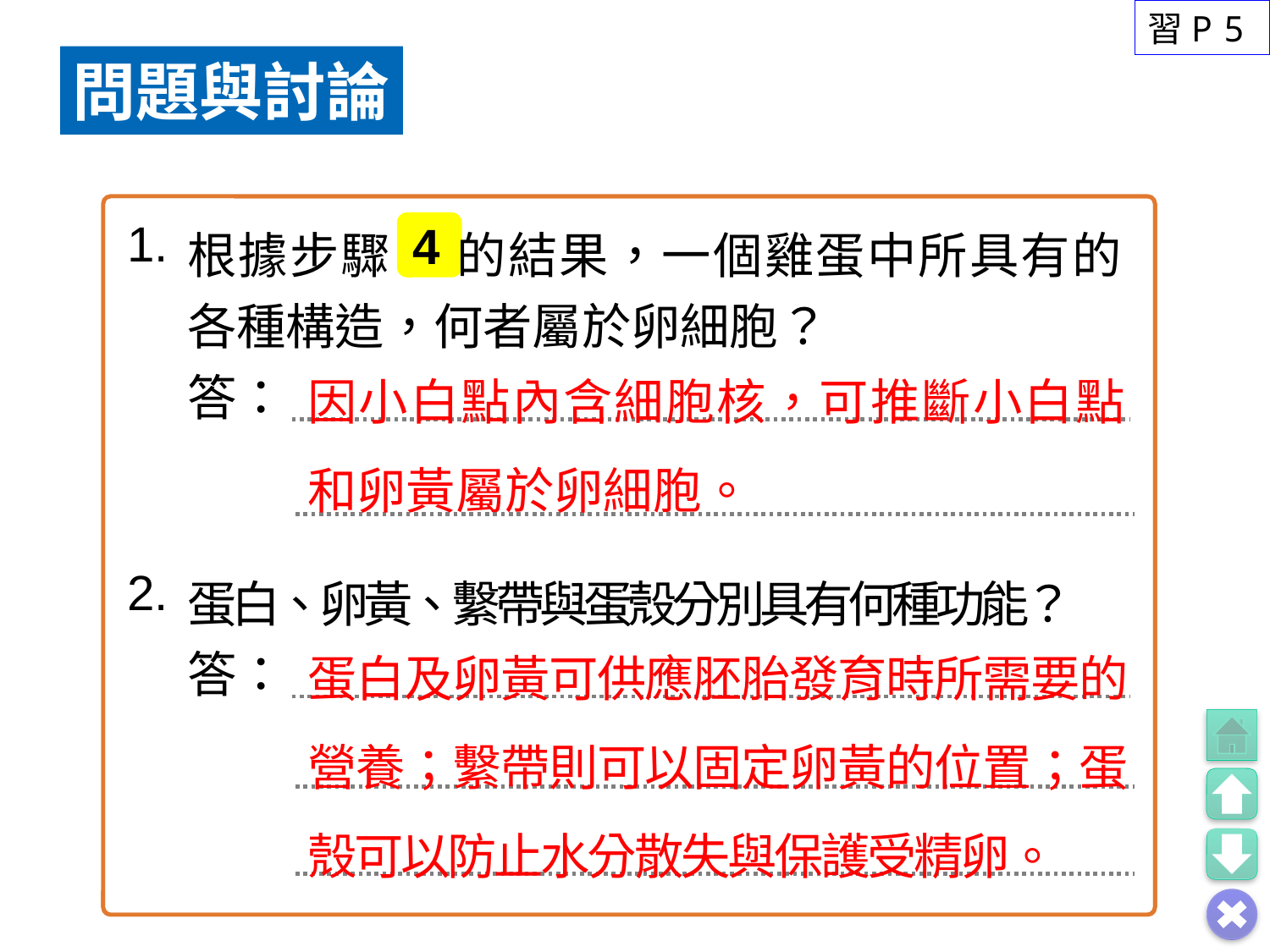

5

1.
根據步驟　 的結果，一個雞蛋中所具有的各種構造，何者屬於卵細胞？
答：
4
因小白點內含細胞核，可推斷小白點和卵黃屬於卵細胞。
2.
蛋白、卵黃、繫帶與蛋殼分別具有何種功能？
答：
蛋白及卵黃可供應胚胎發育時所需要的營養；繫帶則可以固定卵黃的位置；蛋殼可以防止水分散失與保護受精卵。